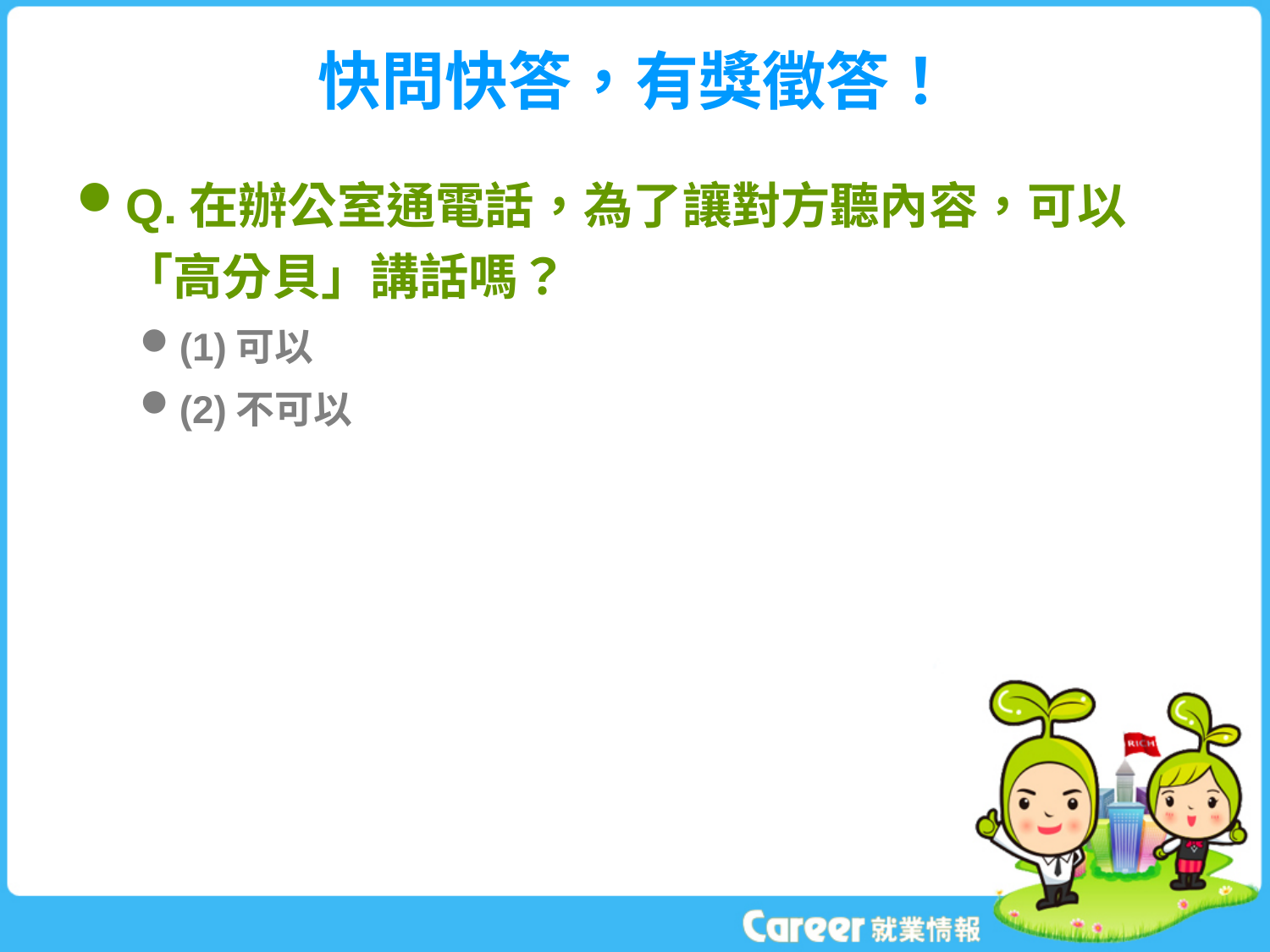

# 快問快答，有獎徵答！
Q.在辦公室通電話，為了讓對方聽內容，可以「高分貝」講話嗎？
(1)可以
(2)不可以